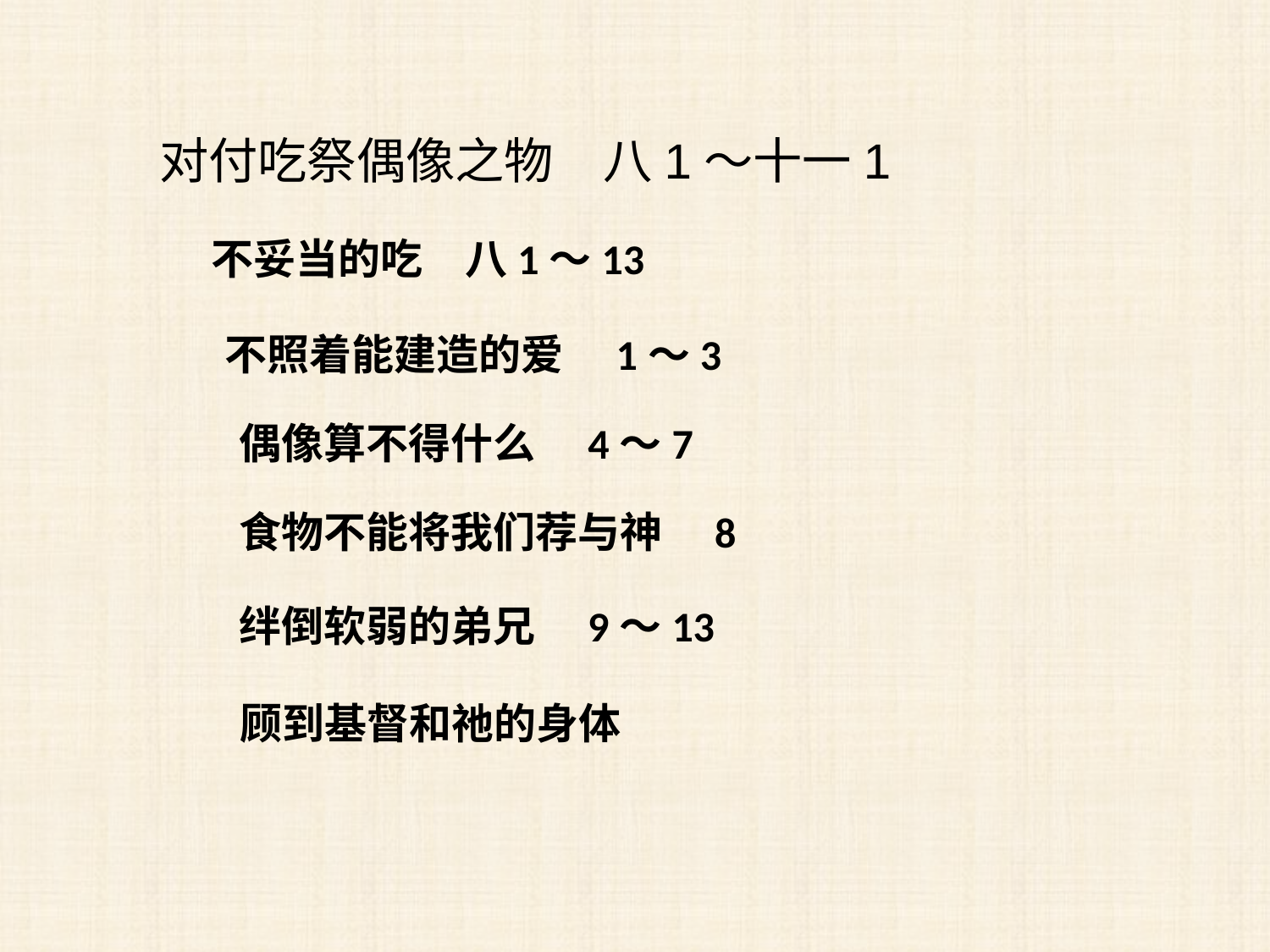

对付吃祭偶像之物　八1～十一1
 不妥当的吃　八1～13
不照着能建造的爱　1～3
偶像算不得什么　4～7
食物不能将我们荐与神　8
绊倒软弱的弟兄　9～13
顾到基督和祂的身体